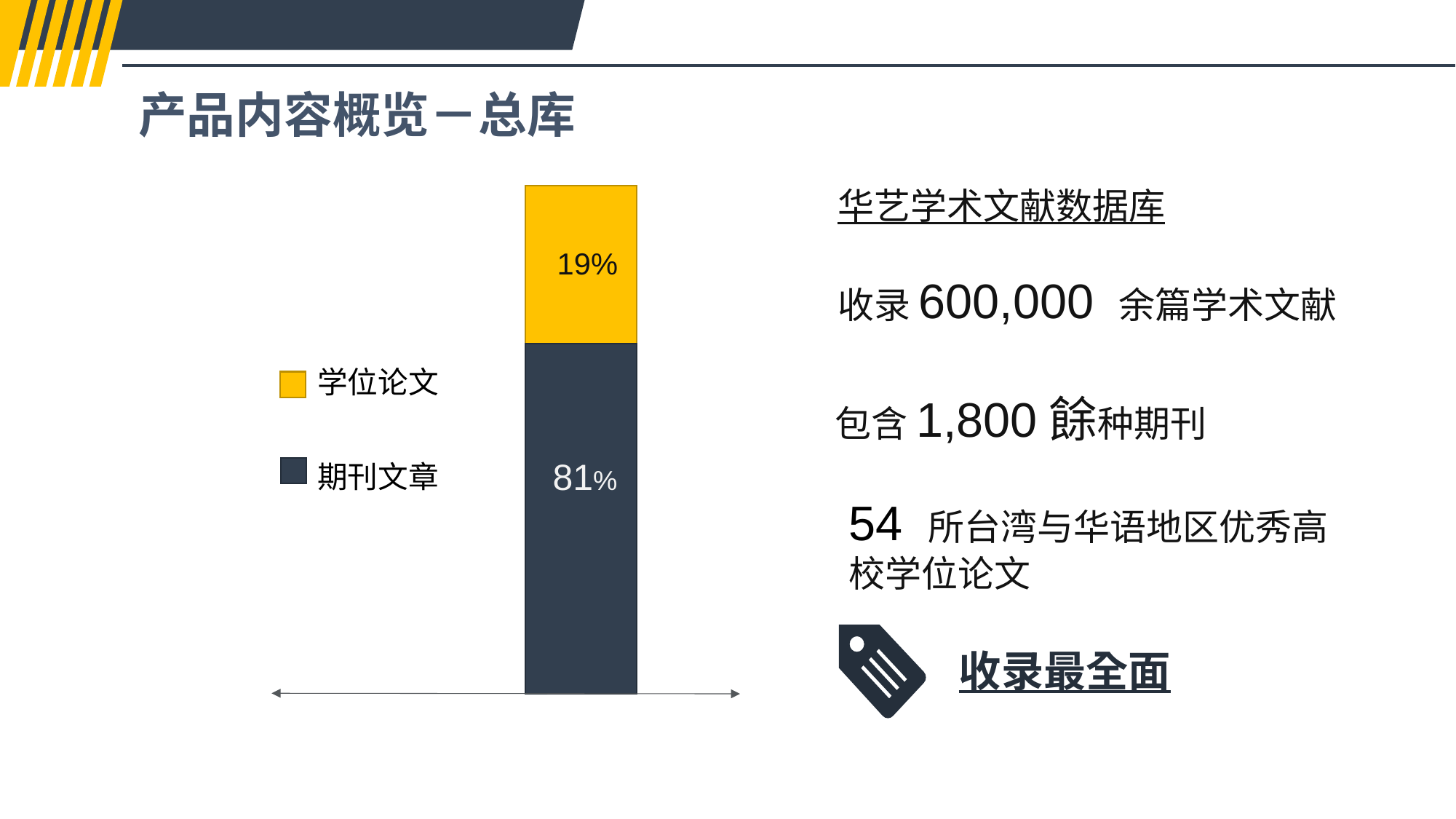

产品内容概览－总库
华艺学术文献数据库

收录600,000 余篇学术文献

19%

学位论文

包含1,800餘种期刊
81%
期刊文章

54 所台湾与华语地区优秀高校学位论文

收录最全面